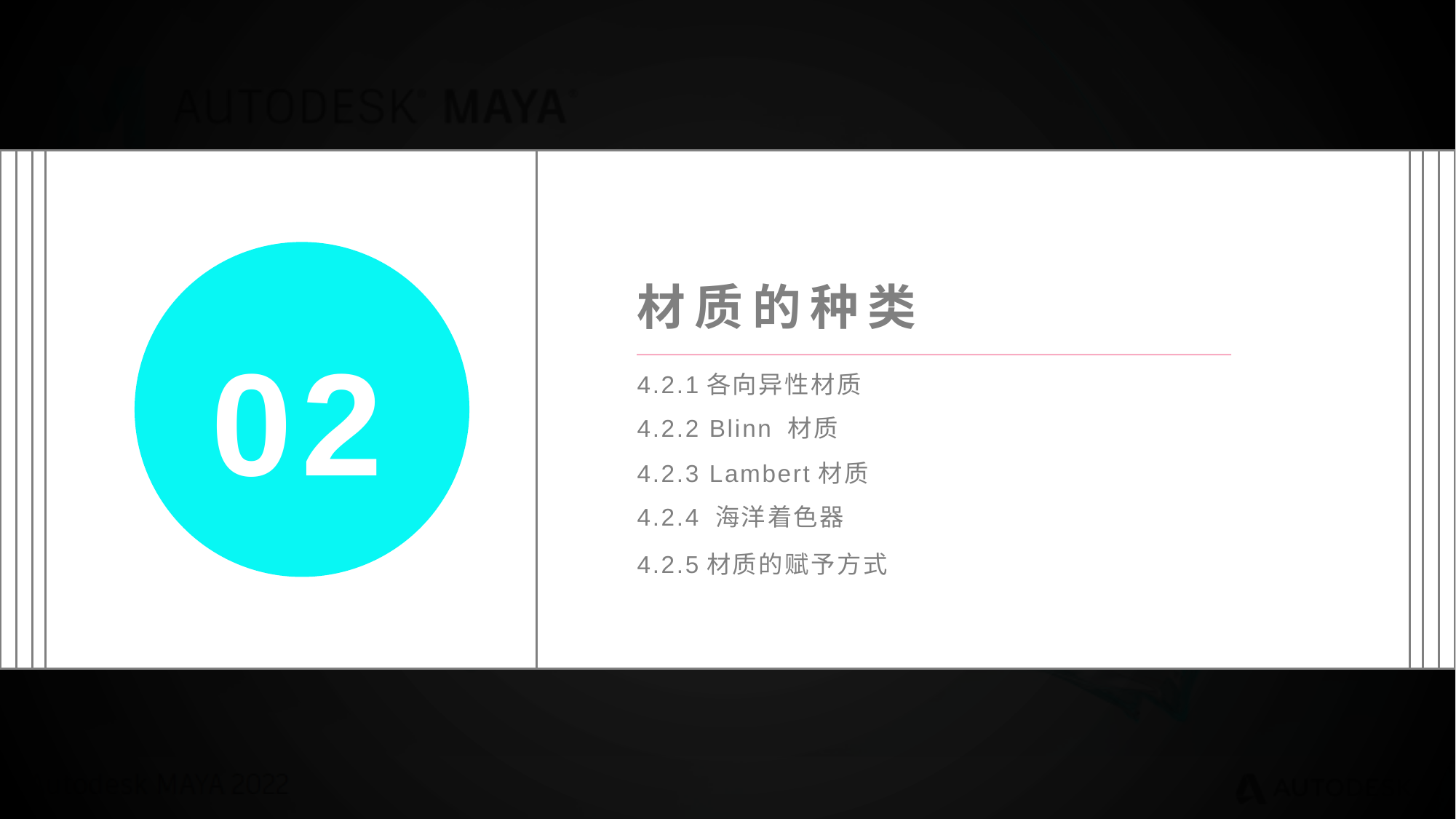

材质的种类
02
4.2.1各向异性材质
4.2.2 Blinn 材质
4.2.3 Lambert材质
4.2.4 海洋着色器
4.2.5材质的赋予方式